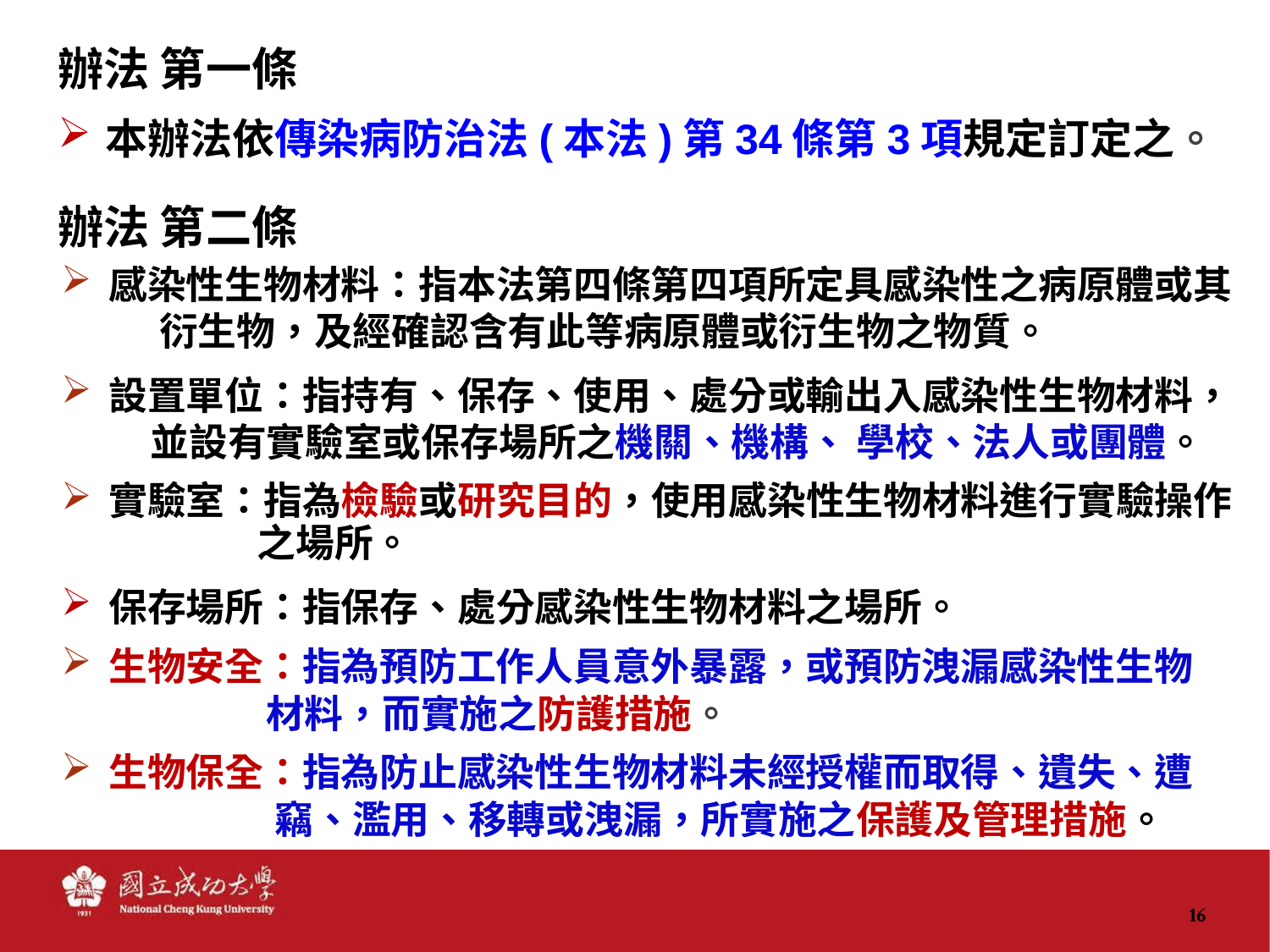

辦法 第一條
本辦法依傳染病防治法(本法)第34條第3項規定訂定之。
# 辦法 第二條
感染性生物材料：指本法第四條第四項所定具感染性之病原體或其
          衍生物，及經確認含有此等病原體或衍生物之物質。
設置單位：指持有、保存、使用、處分或輸出入感染性生物材料，
         並設有實驗室或保存場所之機關、機構、 學校、法人或團體。
實驗室：指為檢驗或研究目的，使用感染性生物材料進行實驗操作
                     之場所。
保存場所：指保存、處分感染性生物材料之場所。
生物安全：指為預防工作人員意外暴露，或預防洩漏感染性生物
                      材料，而實施之防護措施。
生物保全：指為防止感染性生物材料未經授權而取得、遺失、遭
                       竊、濫用、移轉或洩漏，所實施之保護及管理措施。

16